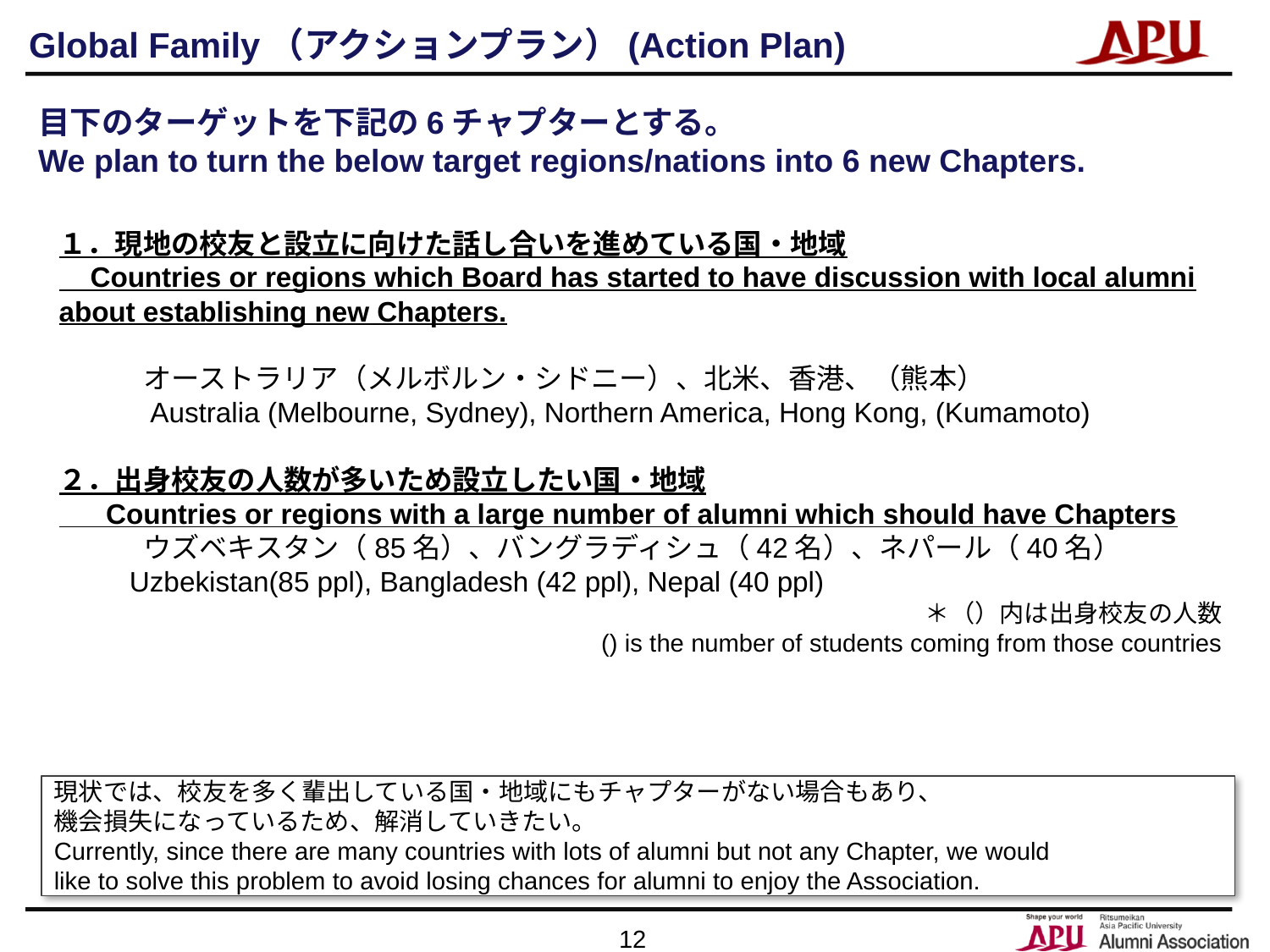

Global Family（アクションプラン）(Action Plan)

目下のターゲットを下記の6チャプターとする。
We plan to turn the below target regions/nations into 6 new Chapters.
１．現地の校友と設立に向けた話し合いを進めている国・地域
    Countries or regions which Board has started to have discussion with local alumni about establishing new Chapters.

　　　オーストラリア（メルボルン・シドニー）、北米、香港、（熊本）
　　　Australia (Melbourne, Sydney), Northern America, Hong Kong, (Kumamoto)

２．出身校友の人数が多いため設立したい国・地域
      Countries or regions with a large number of alumni which should have Chapters
　　　ウズベキスタン（85名）、バングラディシュ（42名）、ネパール（40名）
         Uzbekistan(85 ppl), Bangladesh (42 ppl), Nepal (40 ppl)
＊（）内は出身校友の人数
          () is the number of students coming from those countries
現状では、校友を多く輩出している国・地域にもチャプターがない場合もあり、
機会損失になっているため、解消していきたい。
Currently, since there are many countries with lots of alumni but not any Chapter, we would
like to solve this problem to avoid losing chances for alumni to enjoy the Association.
12